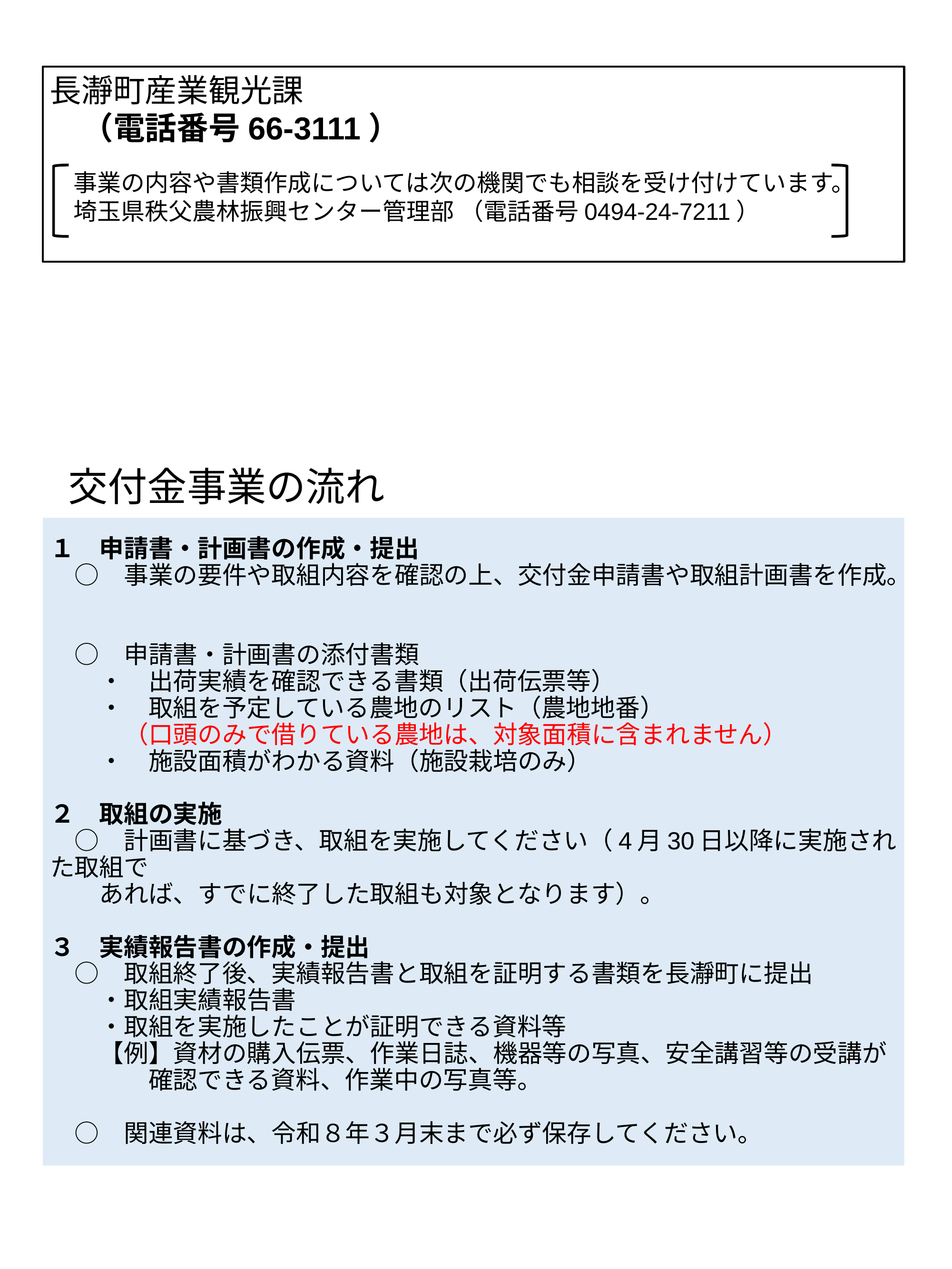

長瀞町産業観光課
　（電話番号66-3111）
　事業の内容や書類作成については次の機関でも相談を受け付けています。
　埼玉県秩父農林振興センター管理部 （電話番号0494-24-7211）

交付金事業の流れ
# １　申請書・計画書の作成・提出 　○　事業の要件や取組内容を確認の上、交付金申請書や取組計画書を作成。 　　 　○　申請書・計画書の添付書類 　　・　出荷実績を確認できる書類（出荷伝票等） 　　・　取組を予定している農地のリスト（農地地番） 　　　（口頭のみで借りている農地は、対象面積に含まれません） 　　・　施設面積がわかる資料（施設栽培のみ） 　 ２　取組の実施 　○　計画書に基づき、取組を実施してください（4月30日以降に実施された取組で 　　あれば、すでに終了した取組も対象となります）。 ３　実績報告書の作成・提出 　○　取組終了後、実績報告書と取組を証明する書類を長瀞町に提出 　　・取組実績報告書 　　・取組を実施したことが証明できる資料等 　　【例】資材の購入伝票、作業日誌、機器等の写真、安全講習等の受講が 　　　　確認できる資料、作業中の写真等。 　　　　 　○　関連資料は、令和８年３月末まで必ず保存してください。